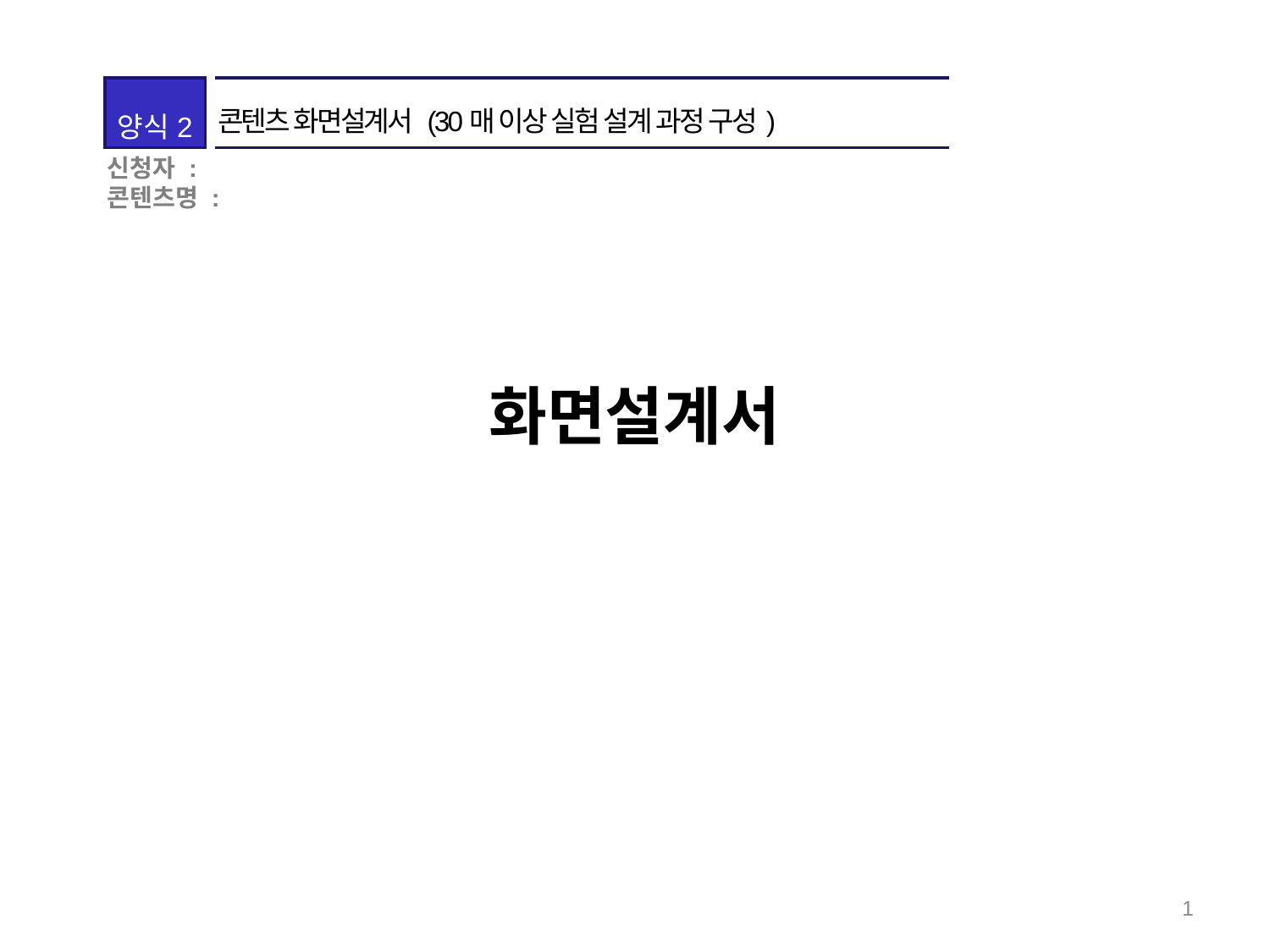

| 양식2 |  | 콘텐츠 화면설계서 (30매 이상 실험 설계 과정 구성) |
| --- | --- | --- |

신청자 :
콘텐츠명 :

화면설계서

1